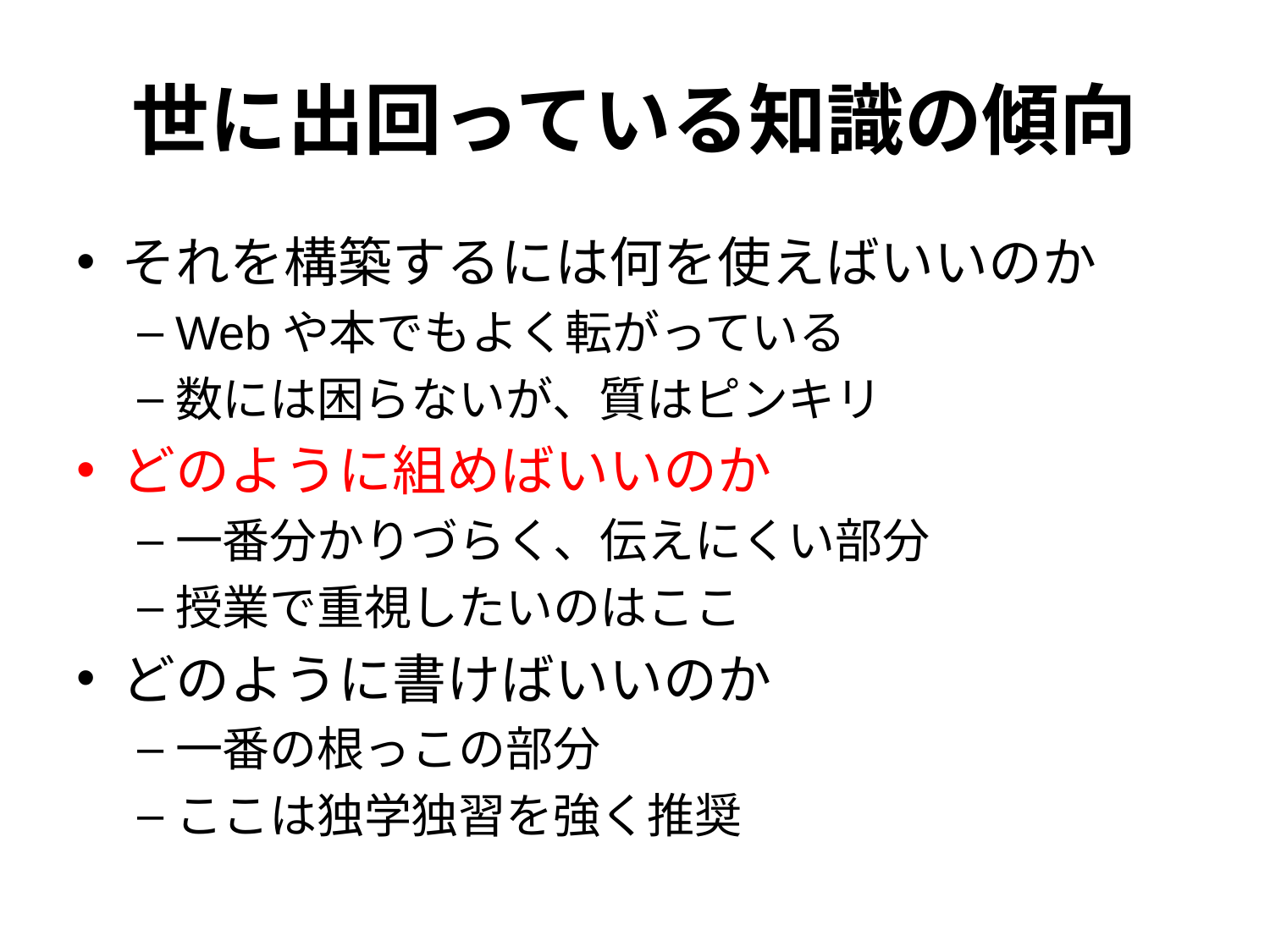

# 世に出回っている知識の傾向
それを構築するには何を使えばいいのか
Webや本でもよく転がっている
数には困らないが、質はピンキリ
どのように組めばいいのか
一番分かりづらく、伝えにくい部分
授業で重視したいのはここ
どのように書けばいいのか
一番の根っこの部分
ここは独学独習を強く推奨